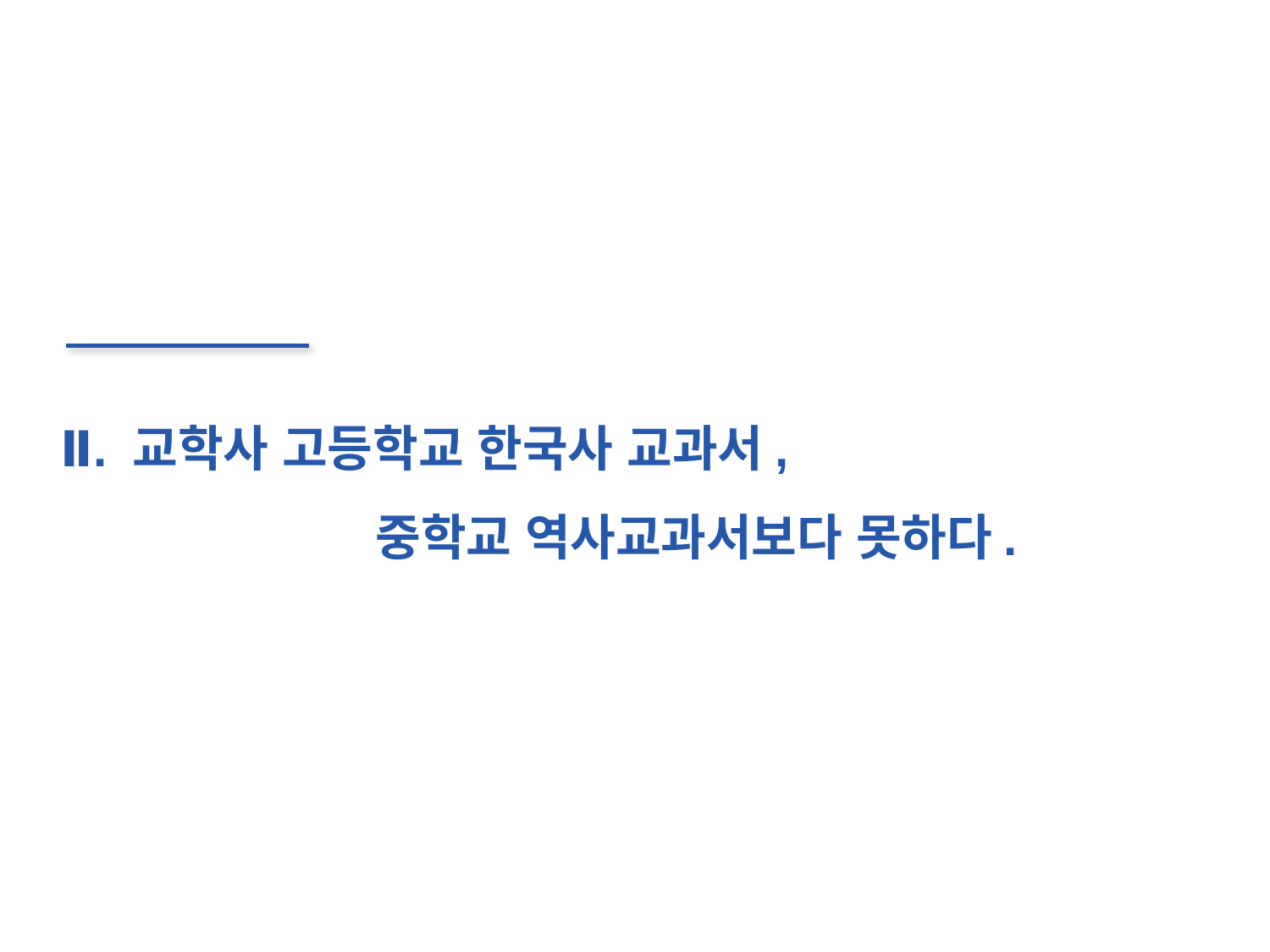

Ⅱ. 교학사 고등학교 한국사 교과서,
                      중학교 역사교과서보다 못하다.